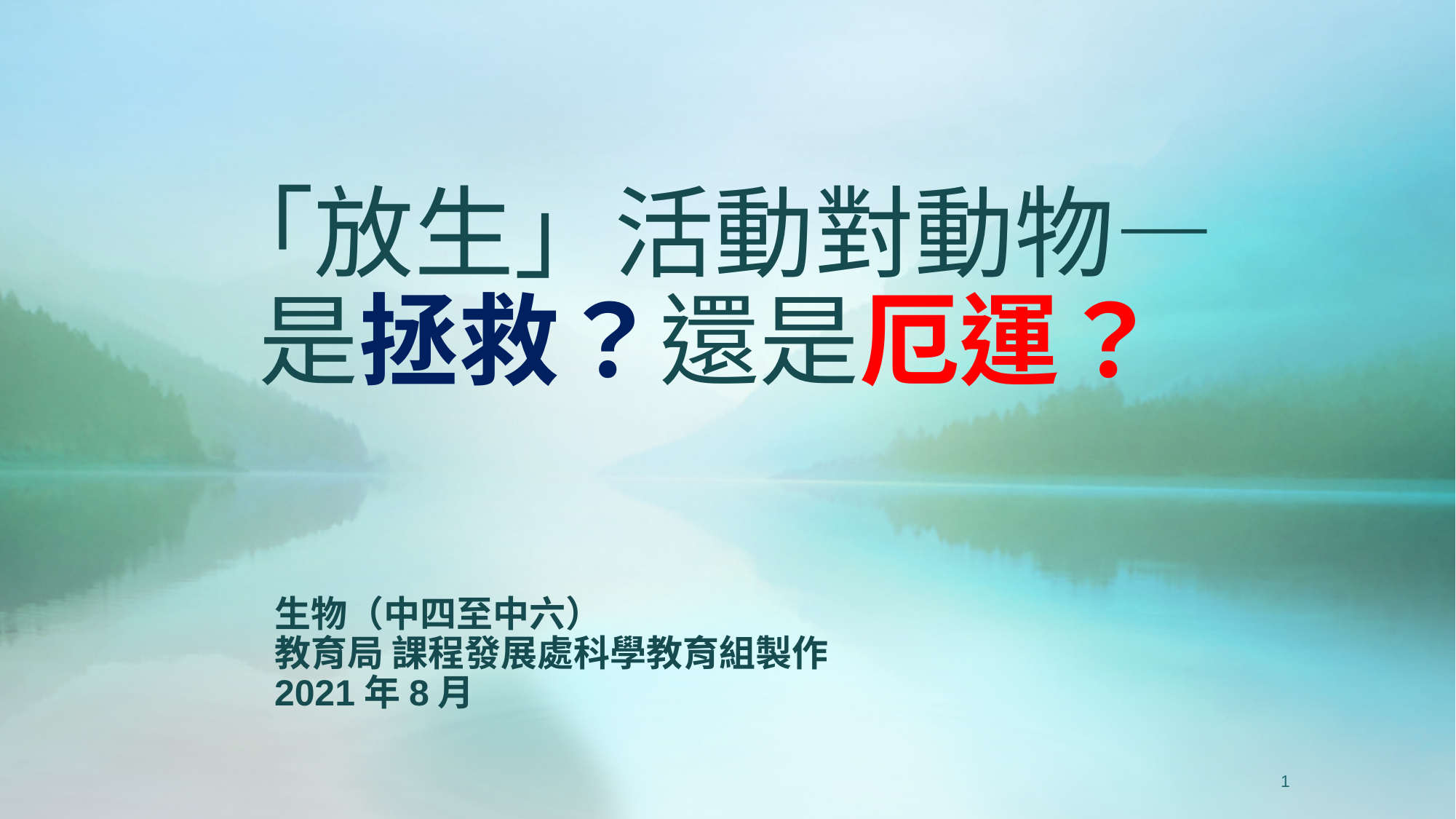

# 「放生」活動對動物— 是拯救？還是厄運？
生物（中四至中六）
教育局 課程發展處科學教育組製作
2021年8月
1